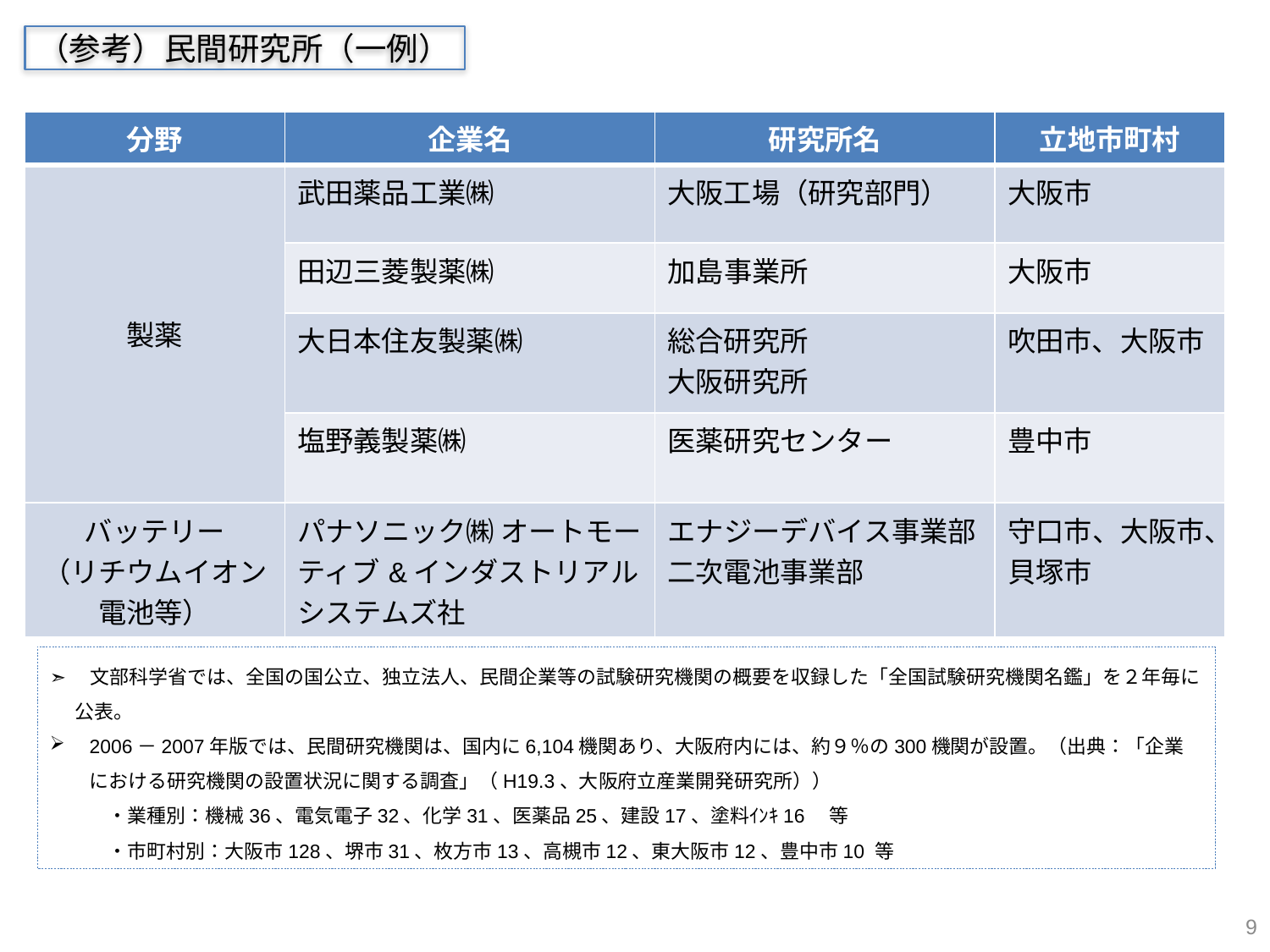

（参考）民間研究所（一例）
| 分野 | 企業名 | 研究所名 | 立地市町村 |
| --- | --- | --- | --- |
| 製薬 | 武田薬品工業㈱ | 大阪工場（研究部門） | 大阪市 |
|  | 田辺三菱製薬㈱ | 加島事業所 | 大阪市 |
|  | 大日本住友製薬㈱ | 総合研究所 大阪研究所 | 吹田市、大阪市 |
|  | 塩野義製薬㈱ | 医薬研究センター | 豊中市 |
| バッテリー （リチウムイオン電池等） | パナソニック㈱ オートモーティブ&インダストリアルシステムズ社 | エナジーデバイス事業部 二次電池事業部 | 守口市、大阪市、貝塚市 |
➣　文部科学省では、全国の国公立、独立法人、民間企業等の試験研究機関の概要を収録した「全国試験研究機関名鑑」を２年毎に公表。
2006－2007年版では、民間研究機関は、国内に6,104機関あり、大阪府内には、約９％の300機関が設置。（出典：「企業における研究機関の設置状況に関する調査」（H19.3、大阪府立産業開発研究所））
　　　・業種別：機械36、電気電子32、化学31、医薬品25、建設17、塗料ｲﾝｷ16　等
　　　・市町村別：大阪市128、堺市31、枚方市13、高槻市12、東大阪市12、豊中市10 等
9